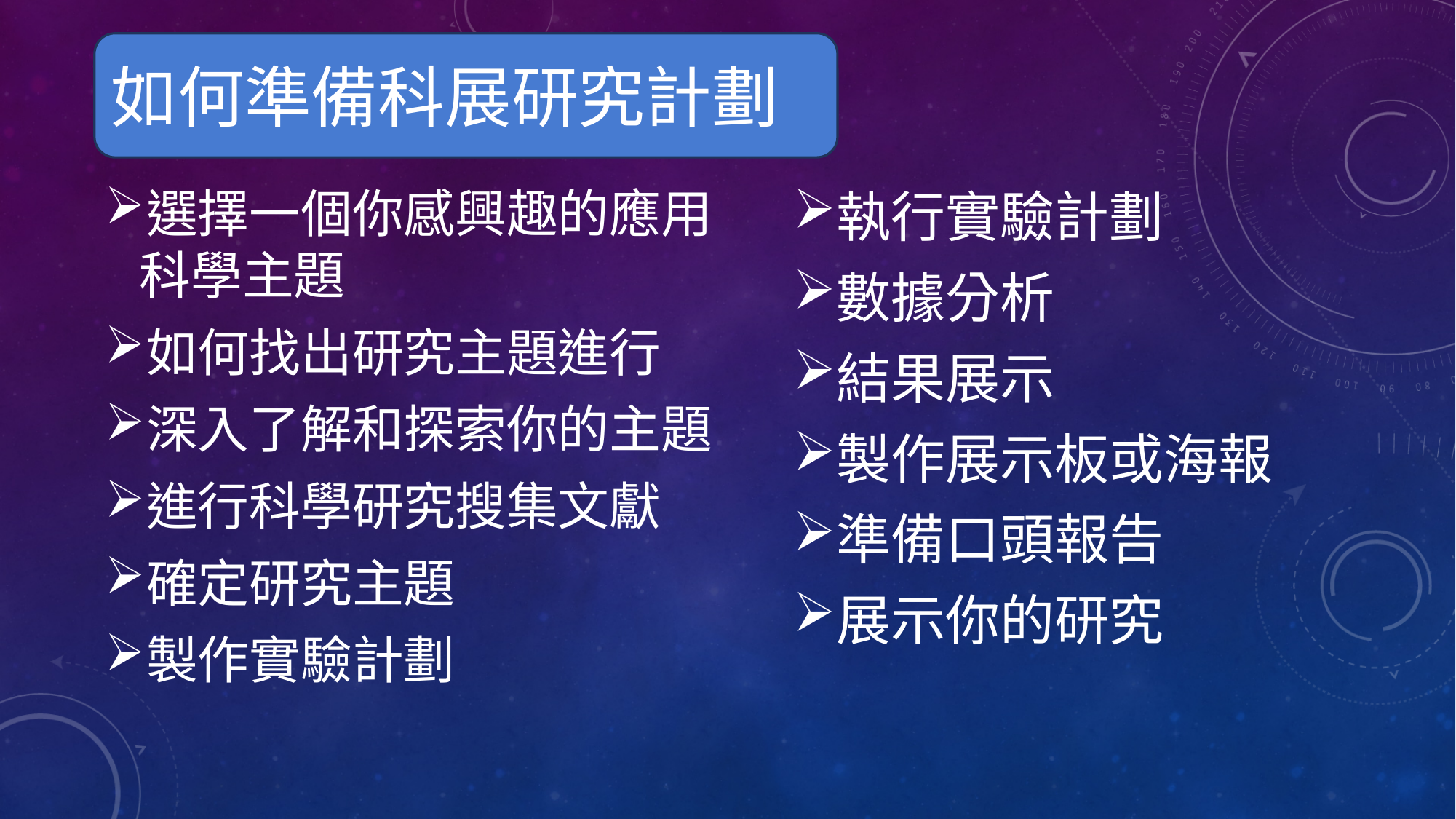

如何準備科展研究計劃
選擇一個你感興趣的應用科學主題
如何找出研究主題進行
深入了解和探索你的主題
進行科學研究搜集文獻
確定研究主題
製作實驗計劃

執行實驗計劃
數據分析
結果展示
製作展示板或海報
準備口頭報告
展示你的研究